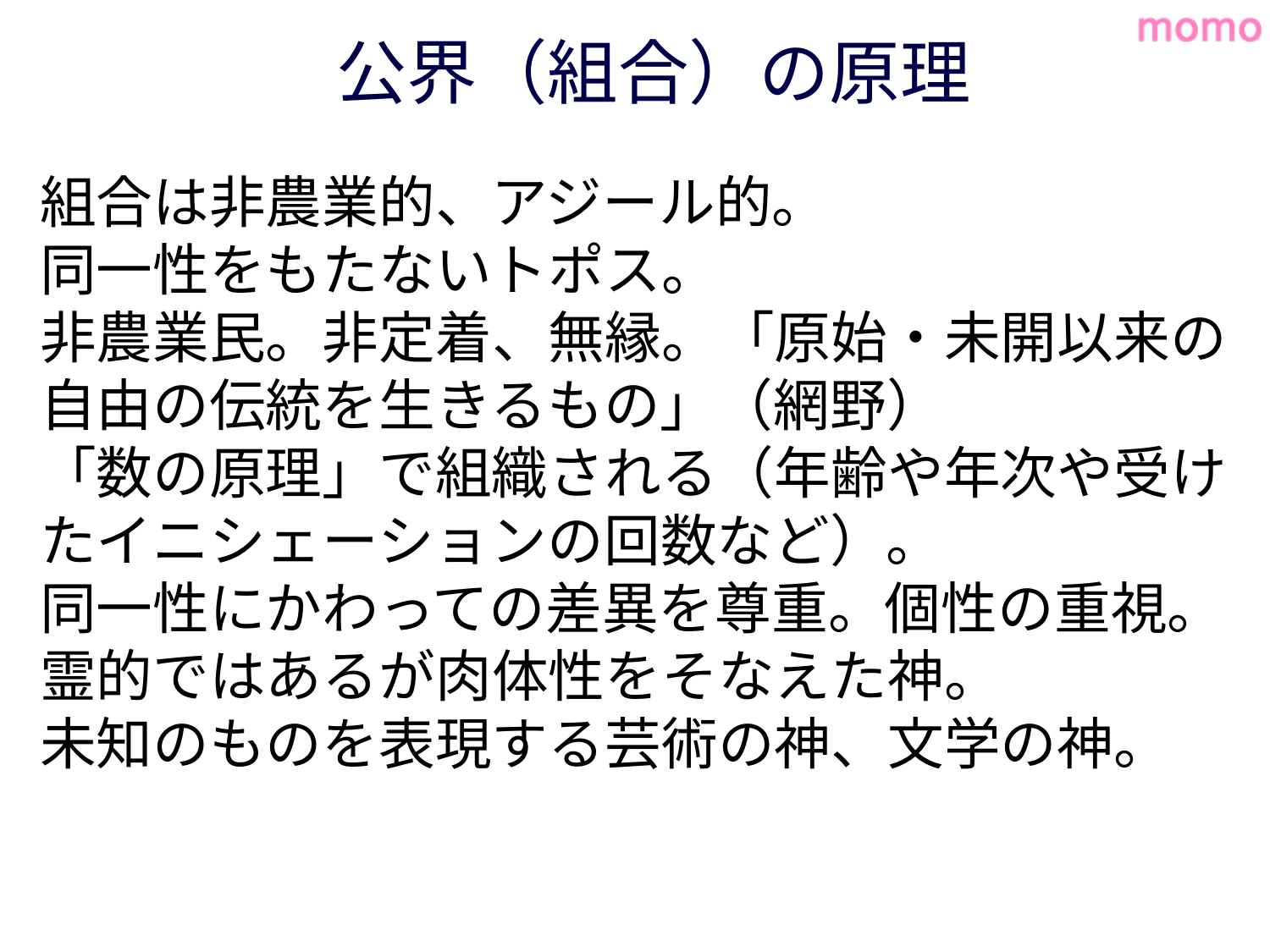

# 公界（組合）の原理
組合は非農業的、アジール的。
同一性をもたないトポス。
非農業民。非定着、無縁。「原始・未開以来の自由の伝統を生きるもの」（網野）
「数の原理」で組織される（年齢や年次や受けたイニシェーションの回数など）。
同一性にかわっての差異を尊重。個性の重視。
霊的ではあるが肉体性をそなえた神。
未知のものを表現する芸術の神、文学の神。